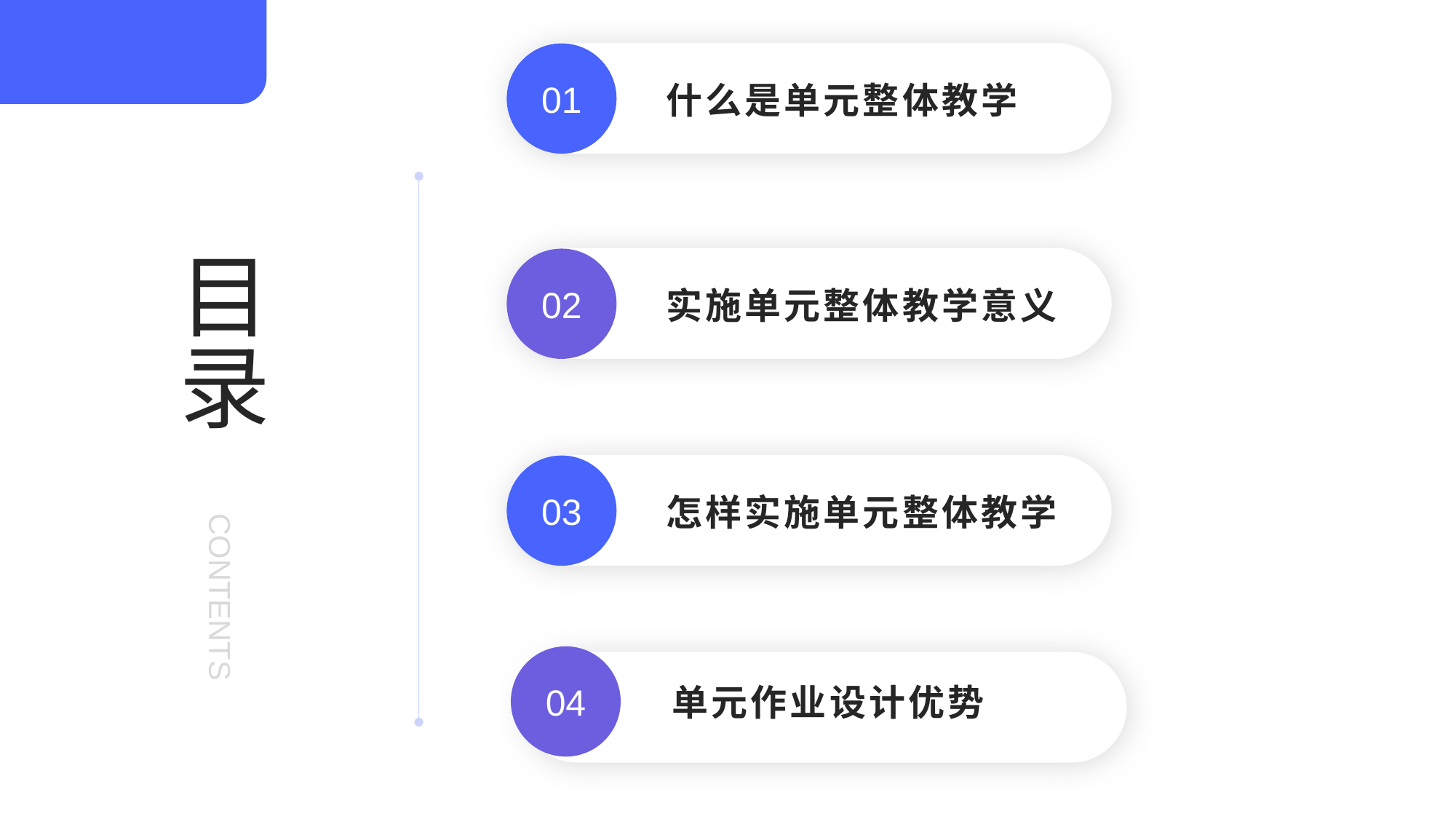

01
什么是单元整体教学
目录

02
实施单元整体教学意义

03
怎样实施单元整体教学
CONTENTS
单元作业设计优势
04